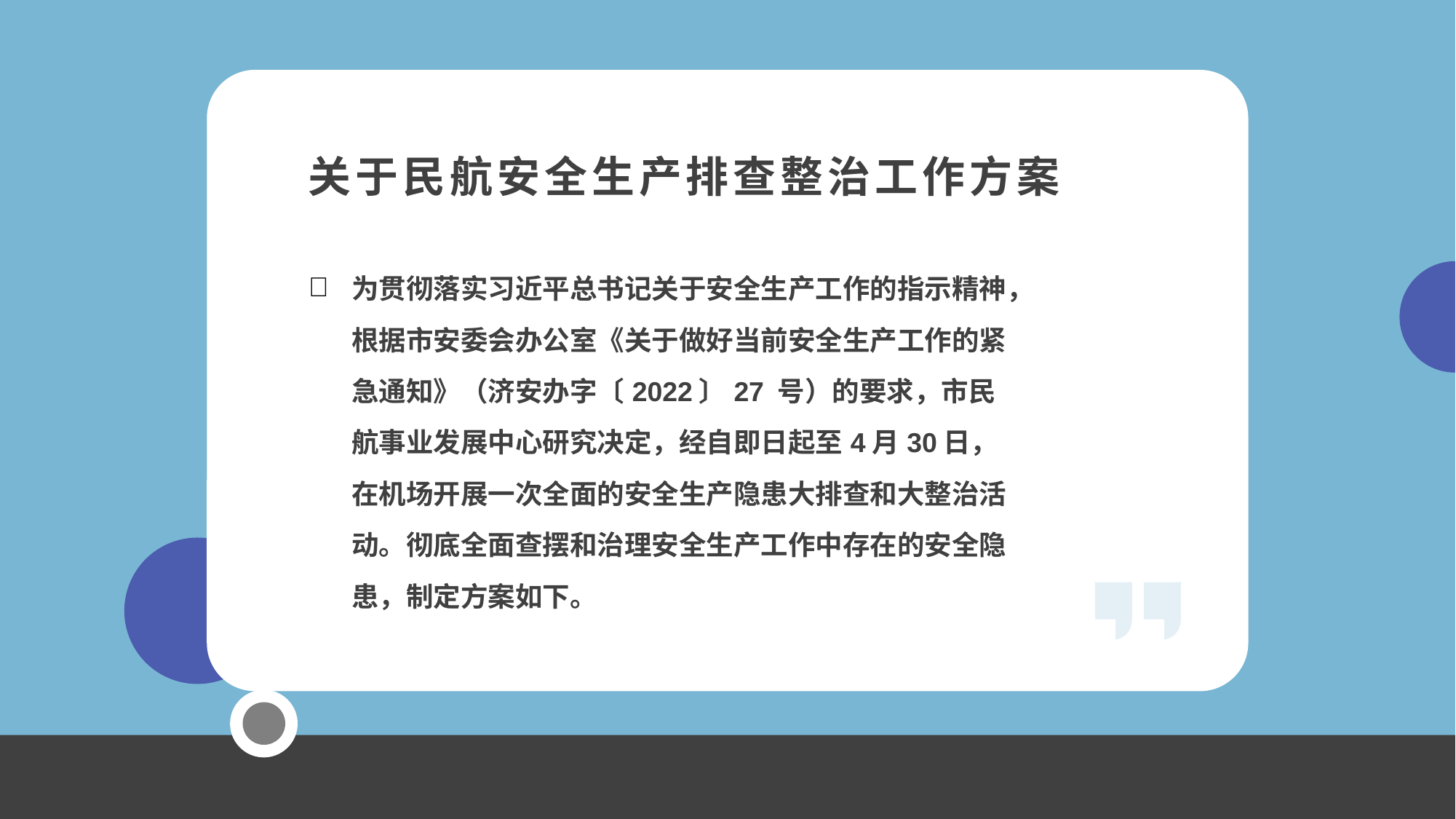

关于民航安全生产排查整治工作方案
为贯彻落实习近平总书记关于安全生产工作的指示精神，根据市安委会办公室《关于做好当前安全生产工作的紧急通知》（济安办字〔2022〕27 号）的要求，市民航事业发展中心研究决定，经自即日起至4月30日，在机场开展一次全面的安全生产隐患大排查和大整治活动。彻底全面查摆和治理安全生产工作中存在的安全隐患，制定方案如下。